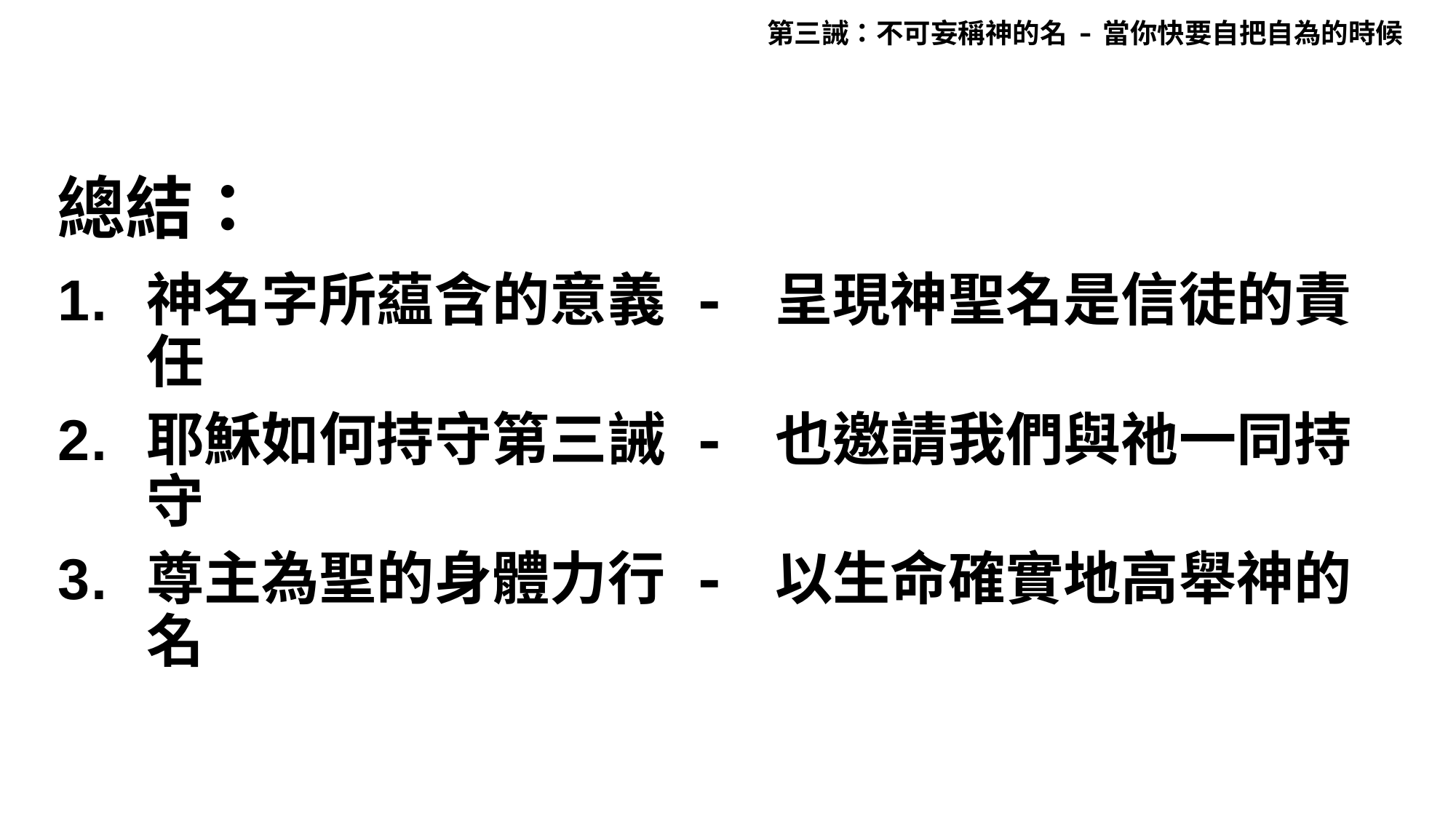

第三誡：不可妄稱神的名 - 當你快要自把自為的時候
總結：
神名字所藴含的意義 - 呈現神聖名是信徒的責任
耶穌如何持守第三誡 - 也邀請我們與祂一同持守
尊主為聖的身體力行 - 以生命確實地高舉神的名